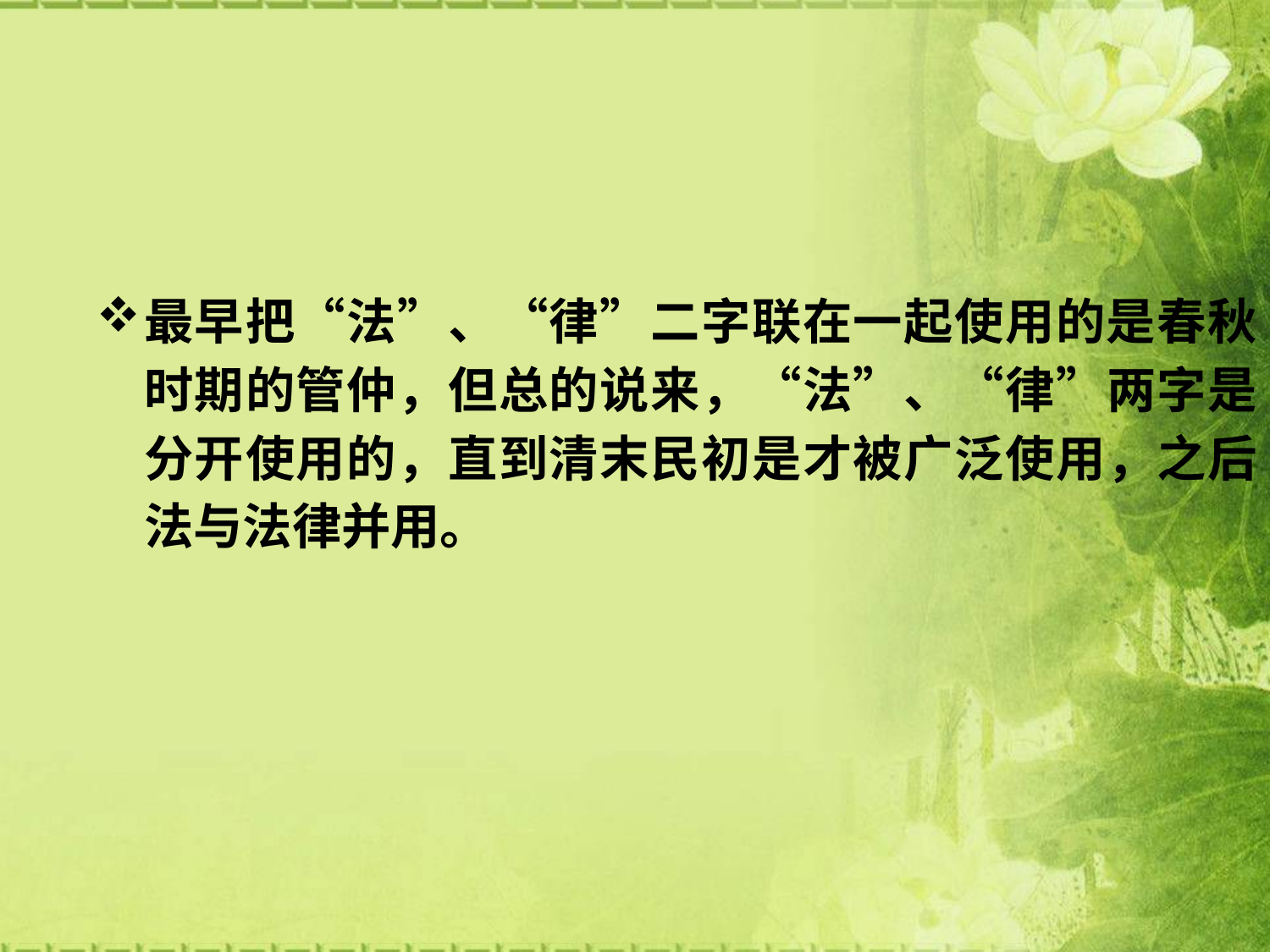

最早把“法”、“律”二字联在一起使用的是春秋时期的管仲，但总的说来，“法”、“律”两字是分开使用的，直到清末民初是才被广泛使用，之后法与法律并用。